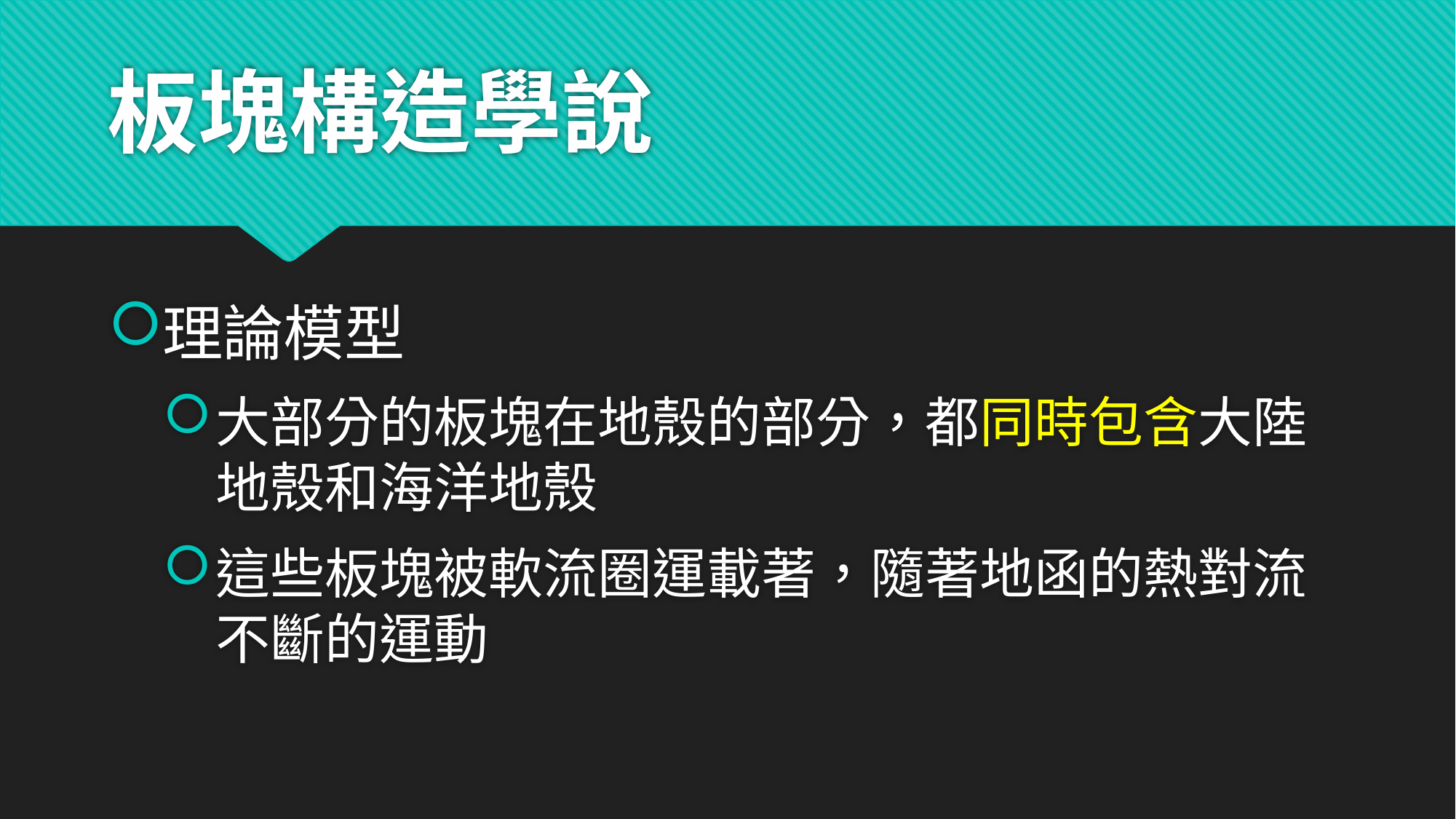

# 板塊構造學說
理論模型
大部分的板塊在地殼的部分，都同時包含大陸地殼和海洋地殼
這些板塊被軟流圈運載著，隨著地函的熱對流不斷的運動